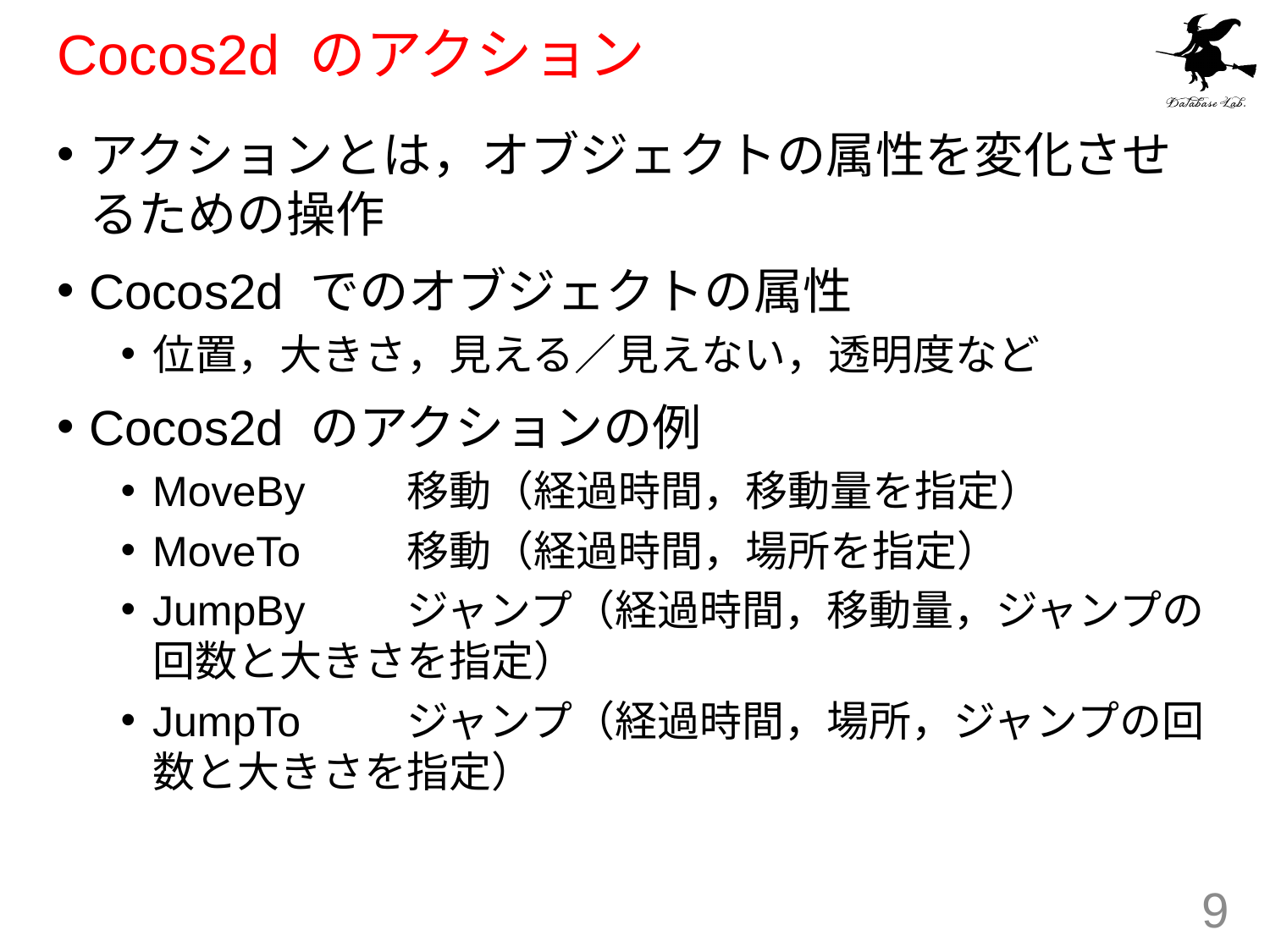

# Cocos2d のアクション
アクションとは，オブジェクトの属性を変化させるための操作
Cocos2d でのオブジェクトの属性
位置，大きさ，見える／見えない，透明度など
Cocos2d のアクションの例
MoveBy	移動（経過時間，移動量を指定）
MoveTo	移動（経過時間，場所を指定）
JumpBy	ジャンプ（経過時間，移動量，ジャンプの回数と大きさを指定）
JumpTo	ジャンプ（経過時間，場所，ジャンプの回数と大きさを指定）

9